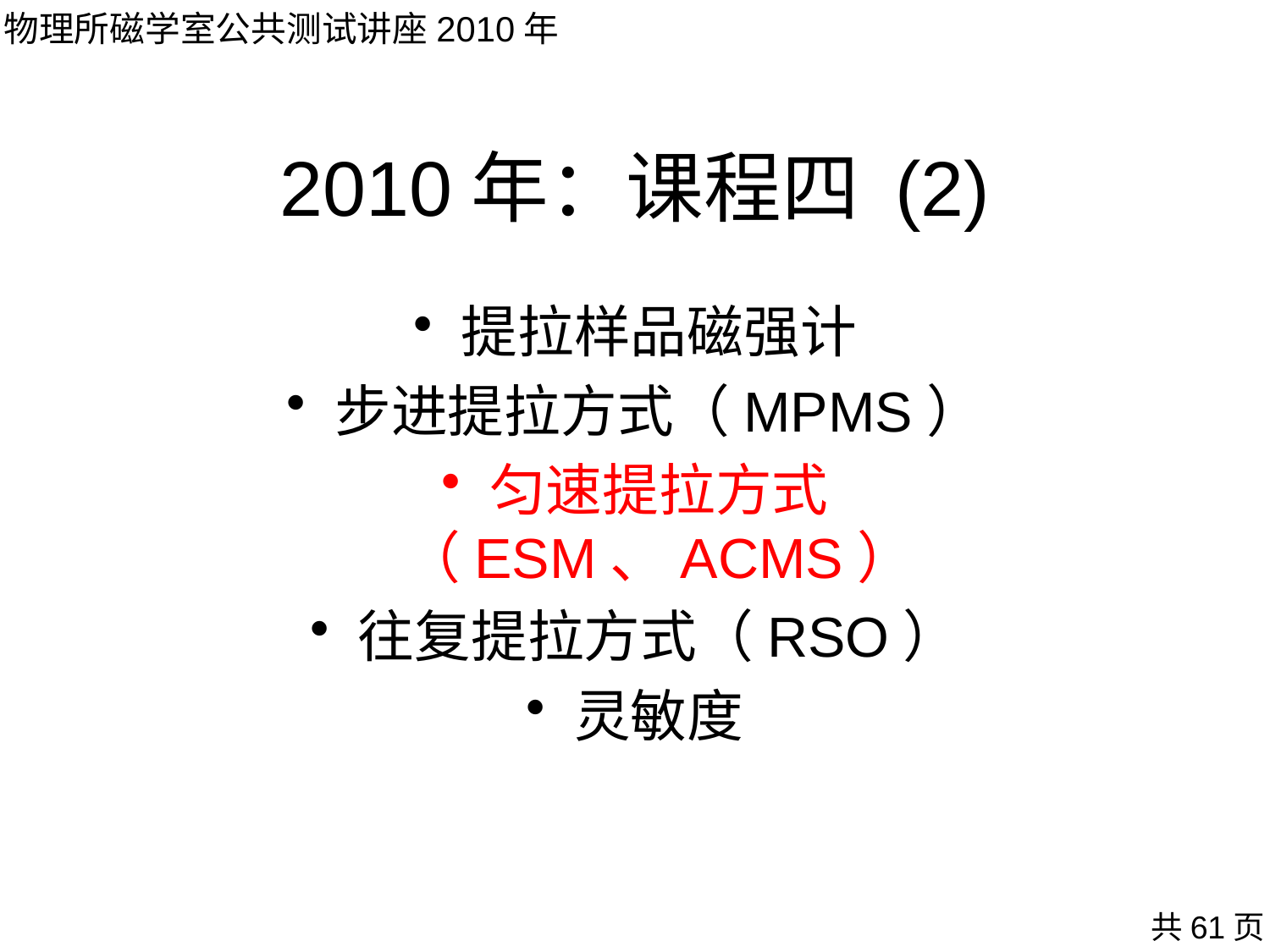

物理所磁学室公共测试讲座2010年
# 2010年：课程四 (2)
提拉样品磁强计
步进提拉方式（MPMS）
匀速提拉方式（ESM、ACMS）
往复提拉方式（RSO）
灵敏度
共61页